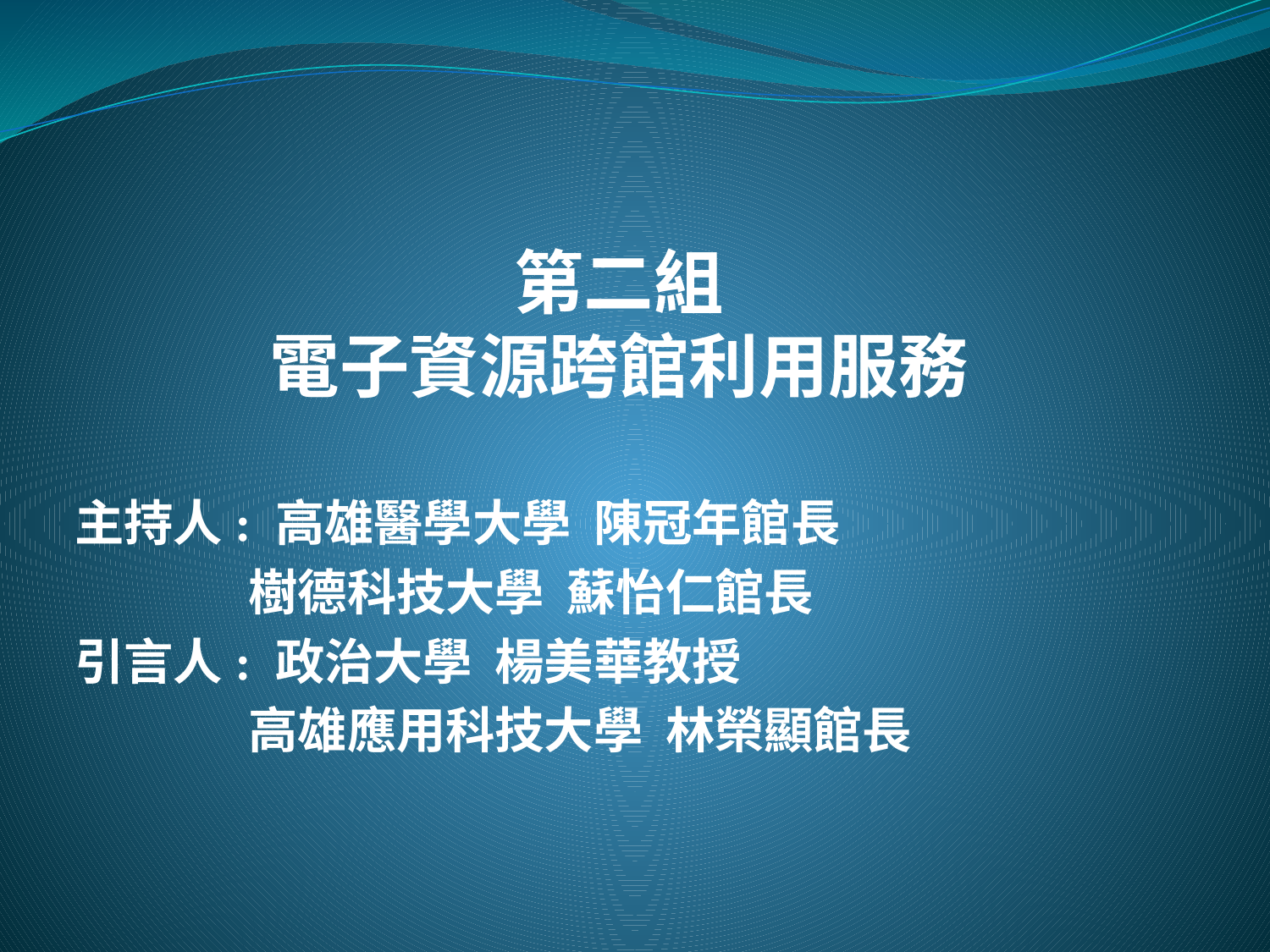

# 第二組 電子資源跨館利用服務
主持人: 高雄醫學大學  陳冠年館長
樹德科技大學  蘇怡仁館長
引言人: 政治大學  楊美華教授
高雄應用科技大學  林榮顯館長